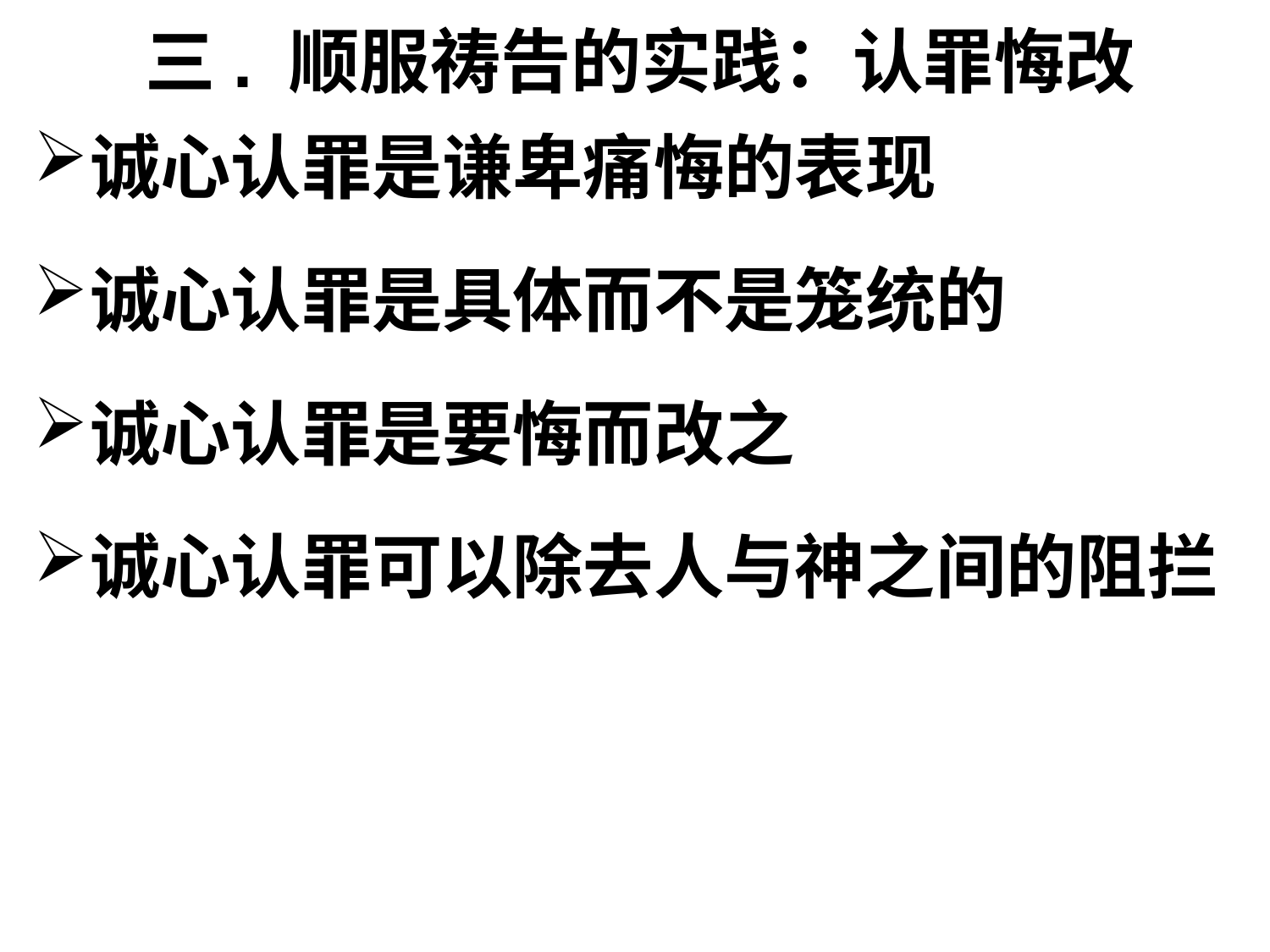

三. 顺服祷告的实践：认罪悔改
诚心认罪是谦卑痛悔的表现

诚心认罪是具体而不是笼统的

诚心认罪是要悔而改之

诚心认罪可以除去人与神之间的阻拦